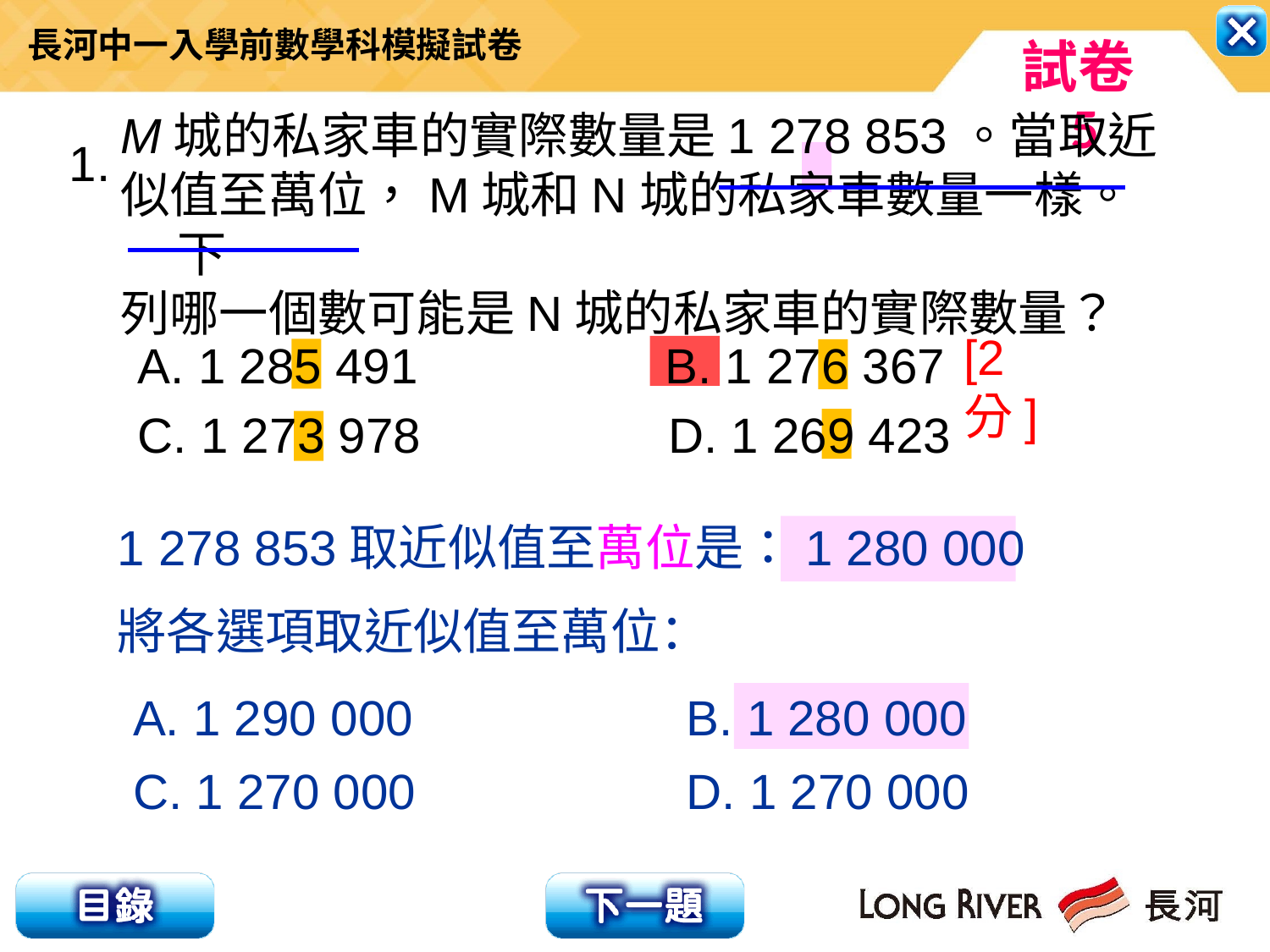

1.
M城的私家車的實際數量是1 278 853。當取近
似值至萬位，M城和N城的私家車數量一樣。下
列哪一個數可能是N城的私家車的實際數量？

[2分]
A. 1 285 491                  B. 1 276 367
C. 1 273 978                  D. 1 269 423

1 278 853取近似值至萬位是：1 280 000

將各選項取近似值至萬位：
A. 1 290 000
B. 1 280 000

C. 1 270 000
D. 1 270 000